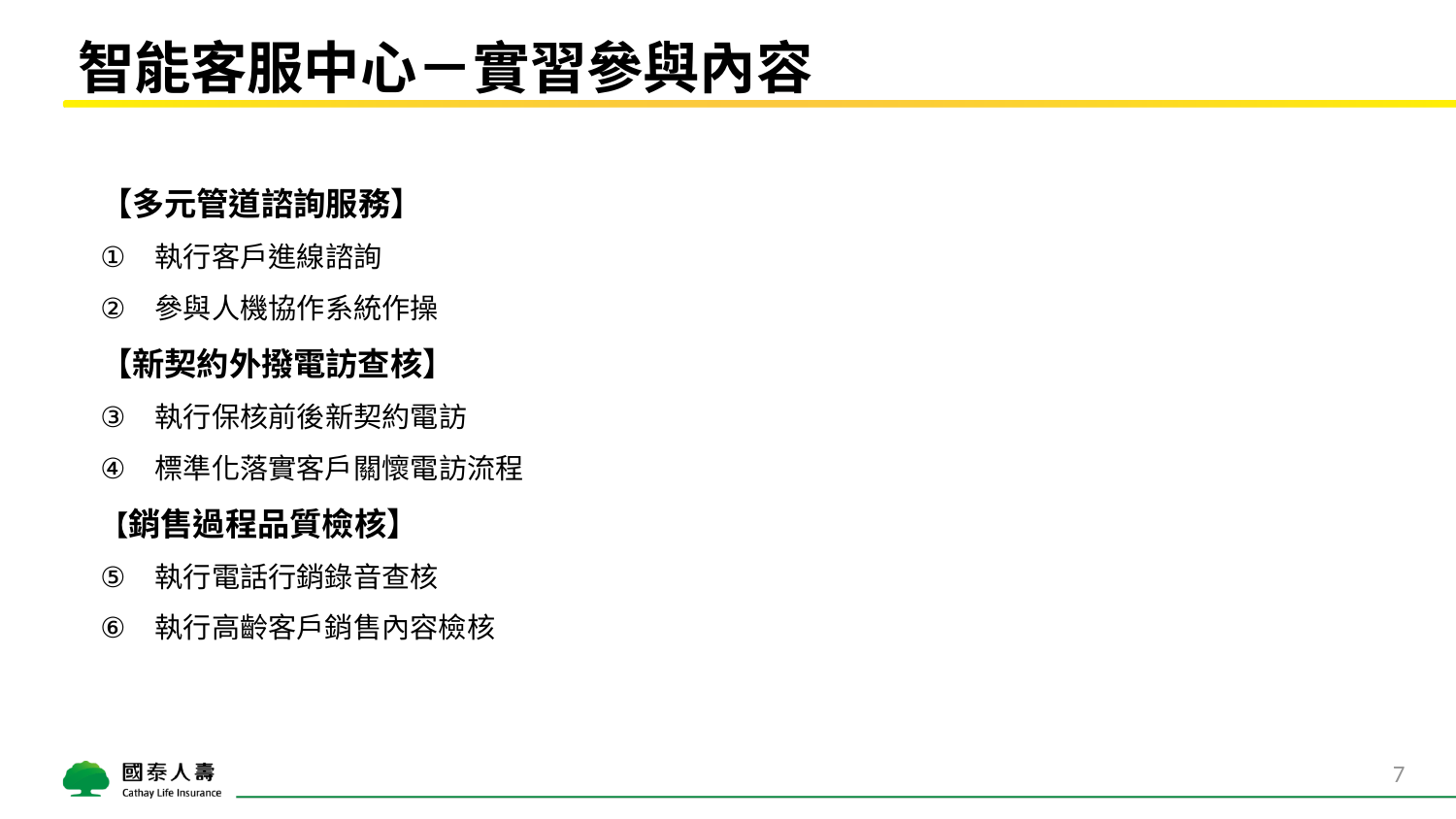

# 智能客服中心－實習參與內容
【多元管道諮詢服務】
執行客戶進線諮詢
參與人機協作系統作操
【新契約外撥電訪查核】
執行保核前後新契約電訪
標準化落實客戶關懷電訪流程
【銷售過程品質檢核】
執行電話行銷錄音查核
執行高齡客戶銷售內容檢核
7